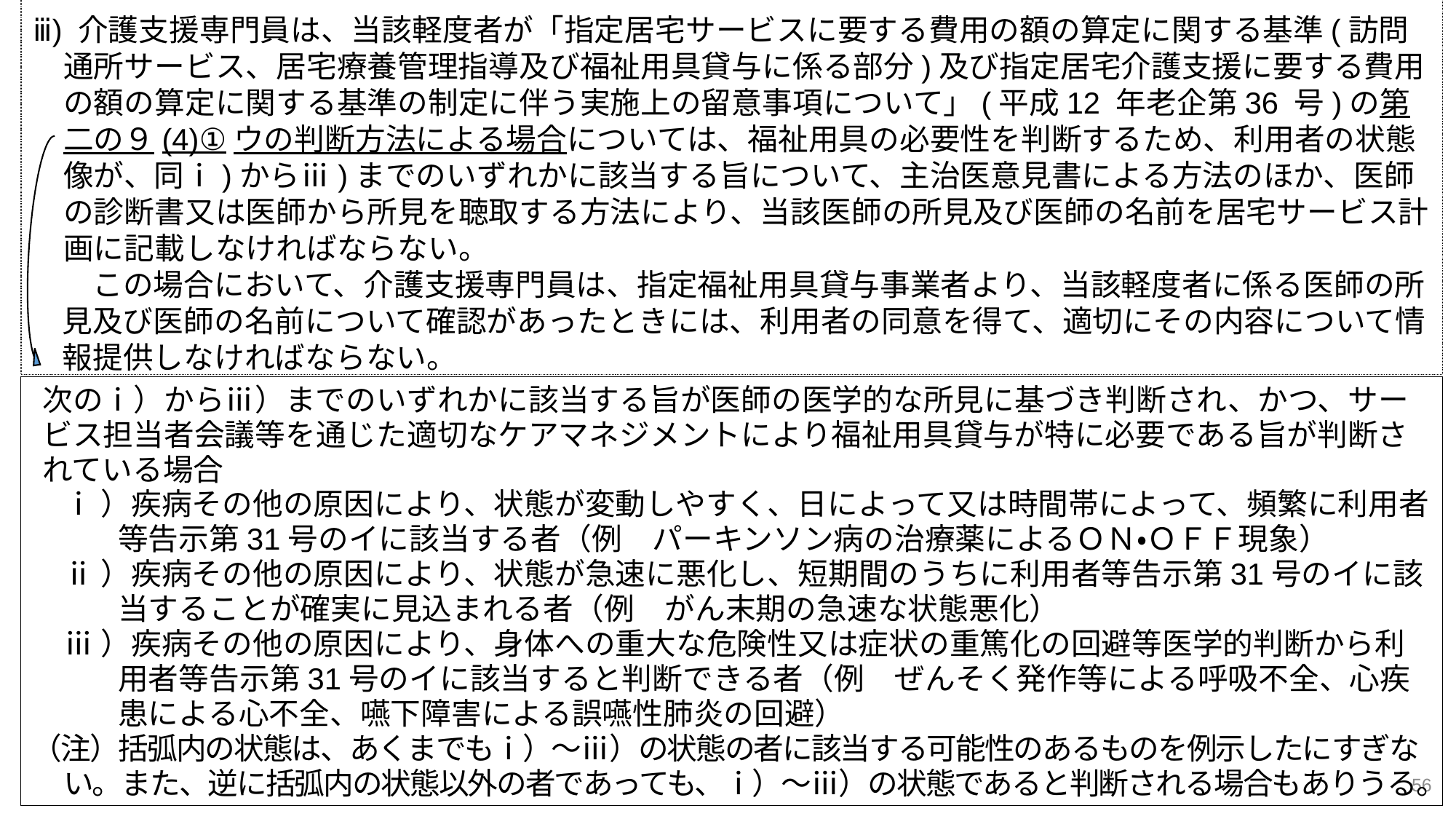

ⅲ) 介護支援専門員は、当該軽度者が「指定居宅サービスに要する費用の額の算定に関する基準(訪問通所サービス、居宅療養管理指導及び福祉用具貸与に係る部分)及び指定居宅介護支援に要する費用の額の算定に関する基準の制定に伴う実施上の留意事項について」(平成12 年老企第36 号)の第二の９(4)①ウの判断方法による場合については、福祉用具の必要性を判断するため、利用者の状態像が、同ⅰ)からⅲ)までのいずれかに該当する旨について、主治医意見書による方法のほか、医師の診断書又は医師から所見を聴取する方法により、当該医師の所見及び医師の名前を居宅サービス計画に記載しなければならない。
　　この場合において、介護支援専門員は、指定福祉用具貸与事業者より、当該軽度者に係る医師の所見及び医師の名前について確認があったときには、利用者の同意を得て、適切にその内容について情報提供しなければならない。

次のⅰ）からⅲ）までのいずれかに該当する旨が医師の医学的な所見に基づき判断され、かつ、サービス担当者会議等を通じた適切なケアマネジメントにより福祉用具貸与が特に必要である旨が判断されている場合
ⅰ）疾病その他の原因により、状態が変動しやすく、日によって又は時間帯によって、頻繁に利用者等告示第31号のイに該当する者（例　パーキンソン病の治療薬によるＯＮ・ＯＦＦ現象）
ⅱ）疾病その他の原因により、状態が急速に悪化し、短期間のうちに利用者等告示第31号のイに該当することが確実に見込まれる者（例　がん末期の急速な状態悪化）
ⅲ）疾病その他の原因により、身体への重大な危険性又は症状の重篤化の回避等医学的判断から利用者等告示第31号のイに該当すると判断できる者（例　ぜんそく発作等による呼吸不全、心疾患による心不全、嚥下障害による誤嚥性肺炎の回避）
（注）括弧内の状態は、あくまでもⅰ）～ⅲ）の状態の者に該当する可能性のあるものを例示したにすぎない。また、逆に括弧内の状態以外の者であっても、ⅰ）～ⅲ）の状態であると判断される場合もありうる。
56